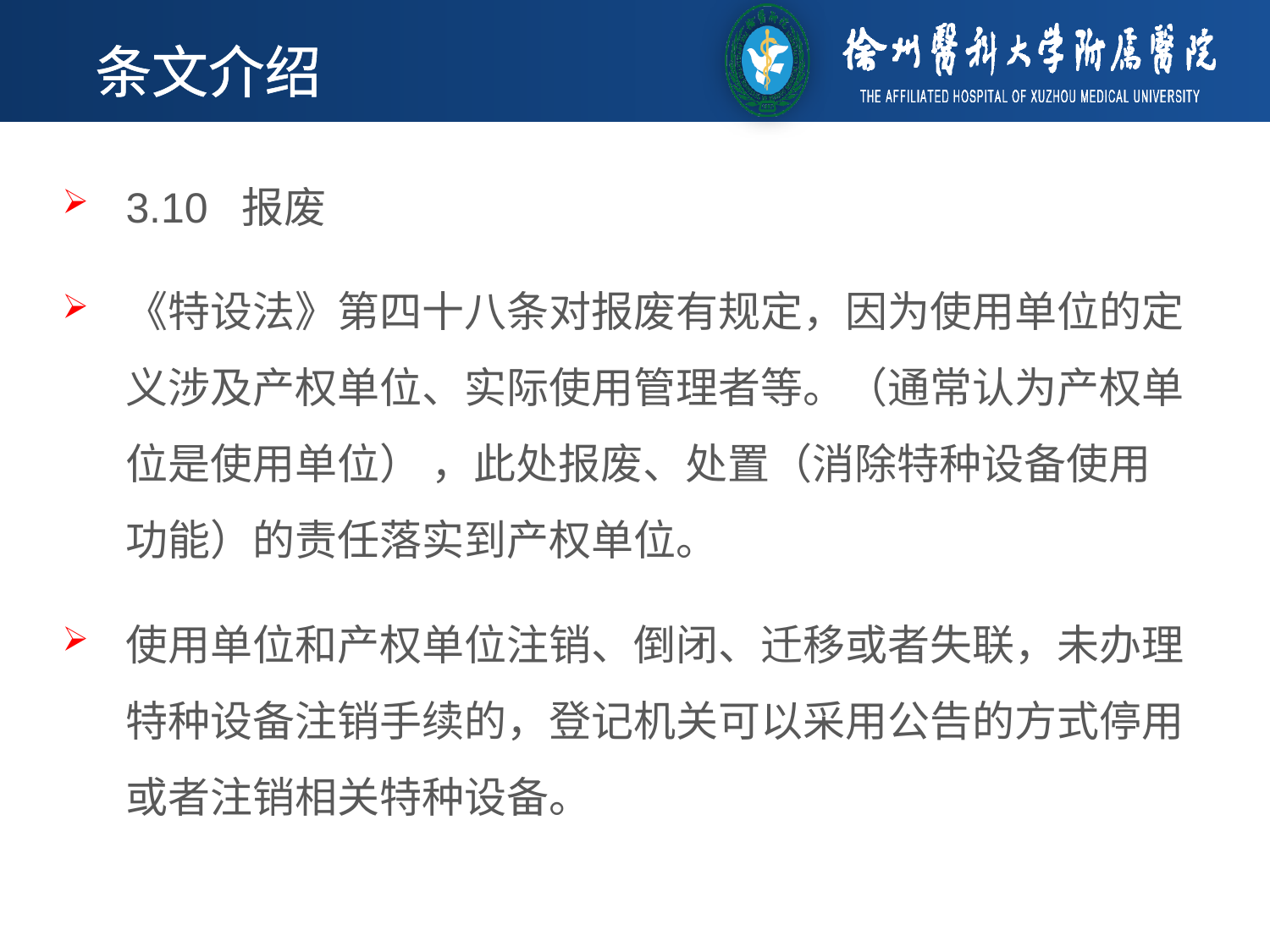

条文介绍

3.10  报废
《特设法》第四十八条对报废有规定，因为使用单位的定义涉及产权单位、实际使用管理者等。（通常认为产权单位是使用单位） ，此处报废、处置（消除特种设备使用功能）的责任落实到产权单位。
使用单位和产权单位注销、倒闭、迁移或者失联，未办理特种设备注销手续的，登记机关可以采用公告的方式停用或者注销相关特种设备。